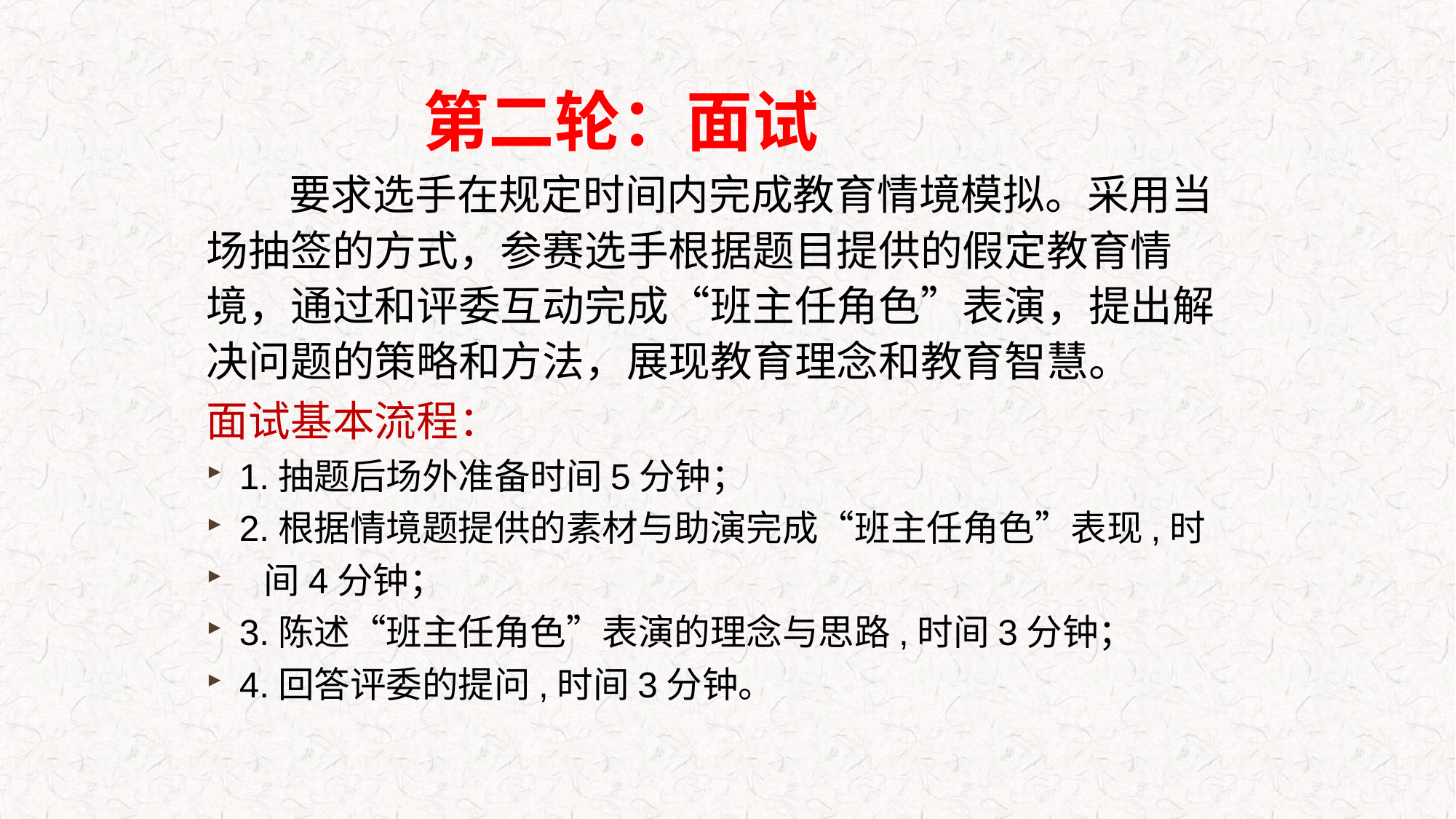

第二轮：面试
        要求选手在规定时间内完成教育情境模拟。采用当场抽签的方式，参赛选手根据题目提供的假定教育情境，通过和评委互动完成“班主任角色”表演，提出解决问题的策略和方法，展现教育理念和教育智慧。
面试基本流程：
1.抽题后场外准备时间5分钟；
2.根据情境题提供的素材与助演完成“班主任角色”表现,时
  间4分钟；
3.陈述“班主任角色”表演的理念与思路,时间3分钟；
4.回答评委的提问,时间3分钟。